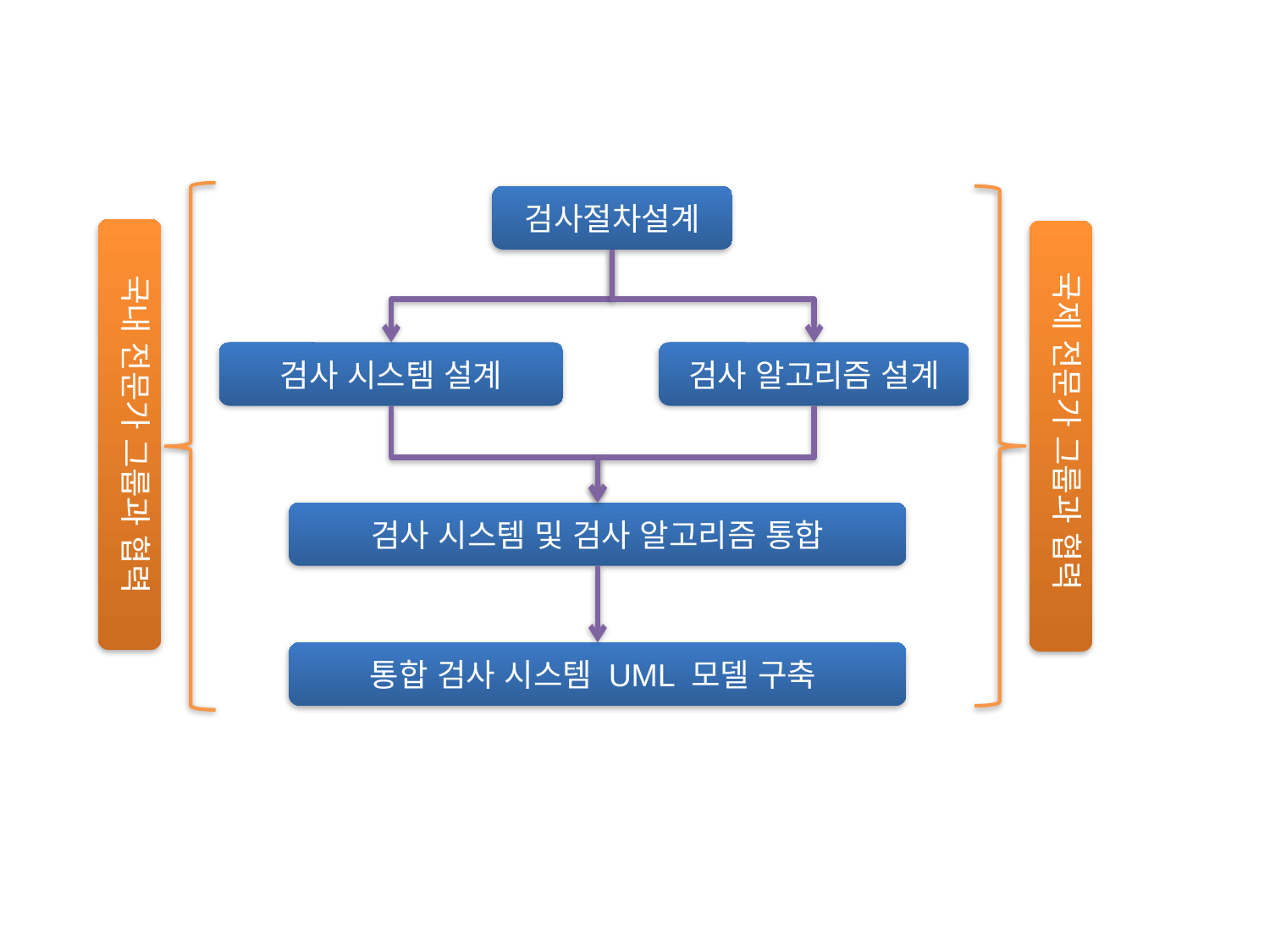

검사절차설계

국내 전문가 그룹과 협력
국제 전문가 그룹과 협력
검사 시스템 설계
검사 알고리즘 설계
검사 시스템 및 검사 알고리즘 통합
통합 검사 시스템 UML 모델 구축